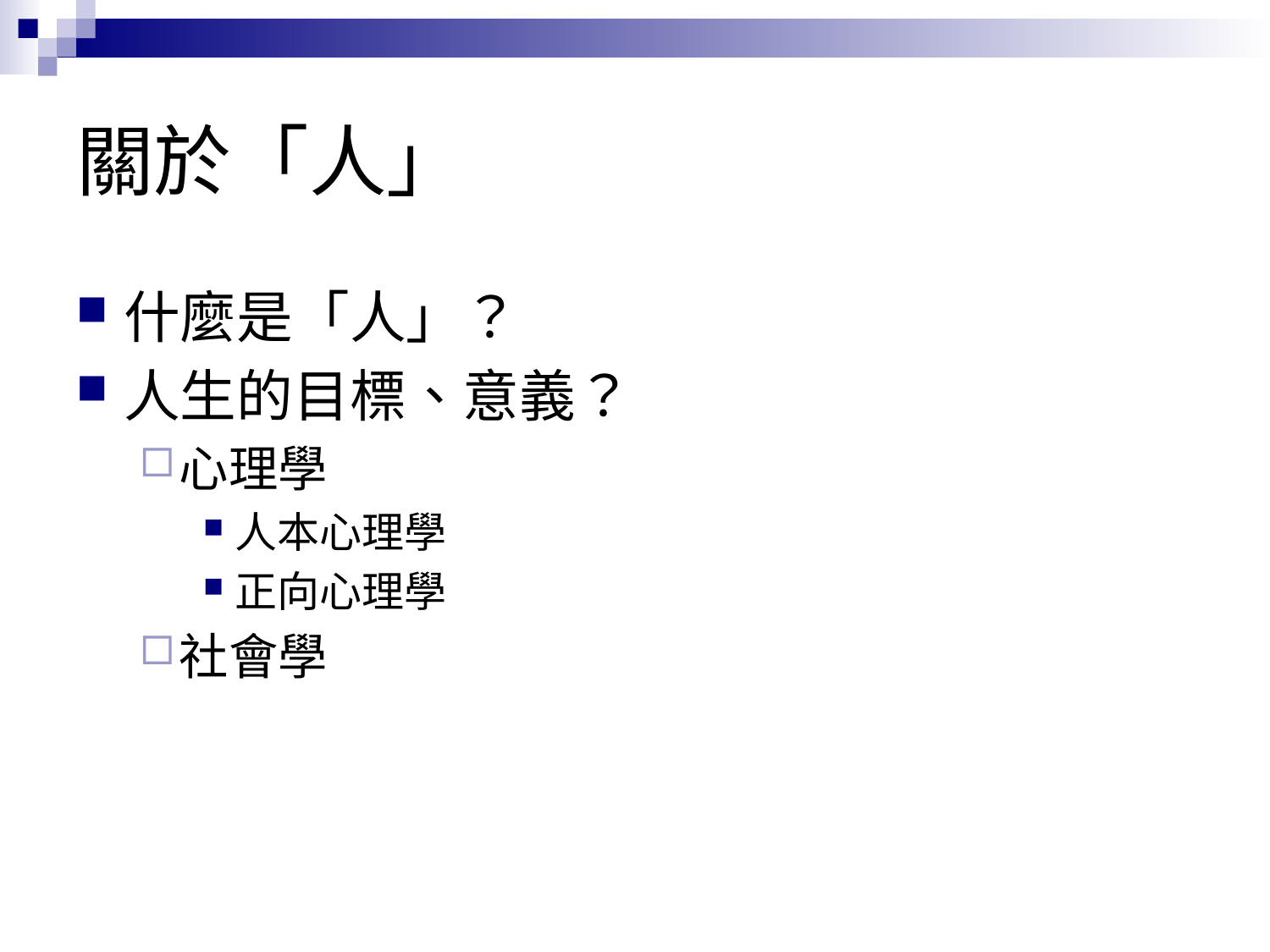

# 關於「人」
什麼是「人」？
人生的目標、意義？
心理學
人本心理學
正向心理學
社會學